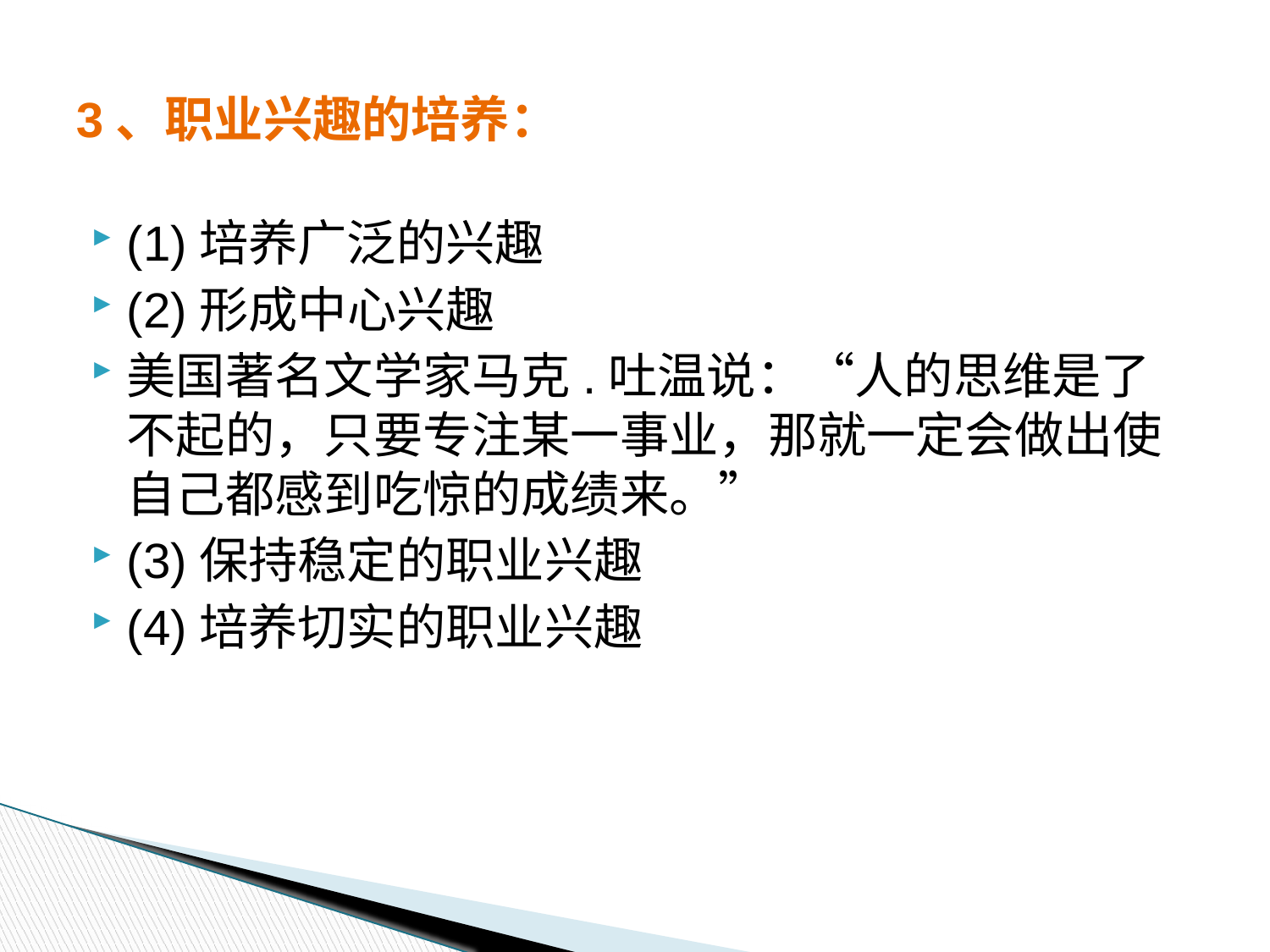

# 3、职业兴趣的培养：
(1)培养广泛的兴趣
(2)形成中心兴趣
美国著名文学家马克.吐温说：“人的思维是了不起的，只要专注某一事业，那就一定会做出使自己都感到吃惊的成绩来。”
(3)保持稳定的职业兴趣
(4)培养切实的职业兴趣